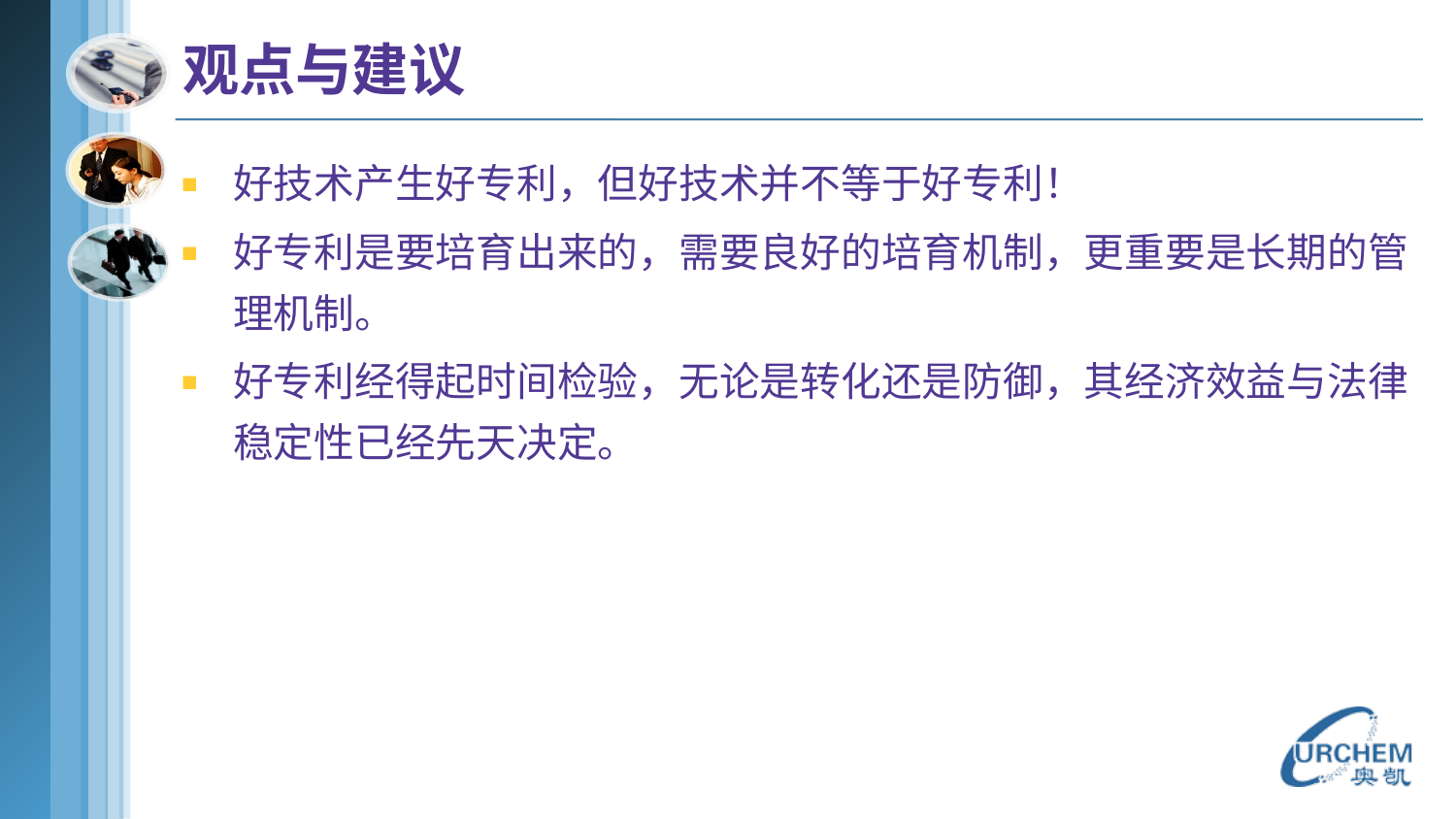

# 观点与建议
好技术产生好专利，但好技术并不等于好专利！
好专利是要培育出来的，需要良好的培育机制，更重要是长期的管理机制。
好专利经得起时间检验，无论是转化还是防御，其经济效益与法律稳定性已经先天决定。